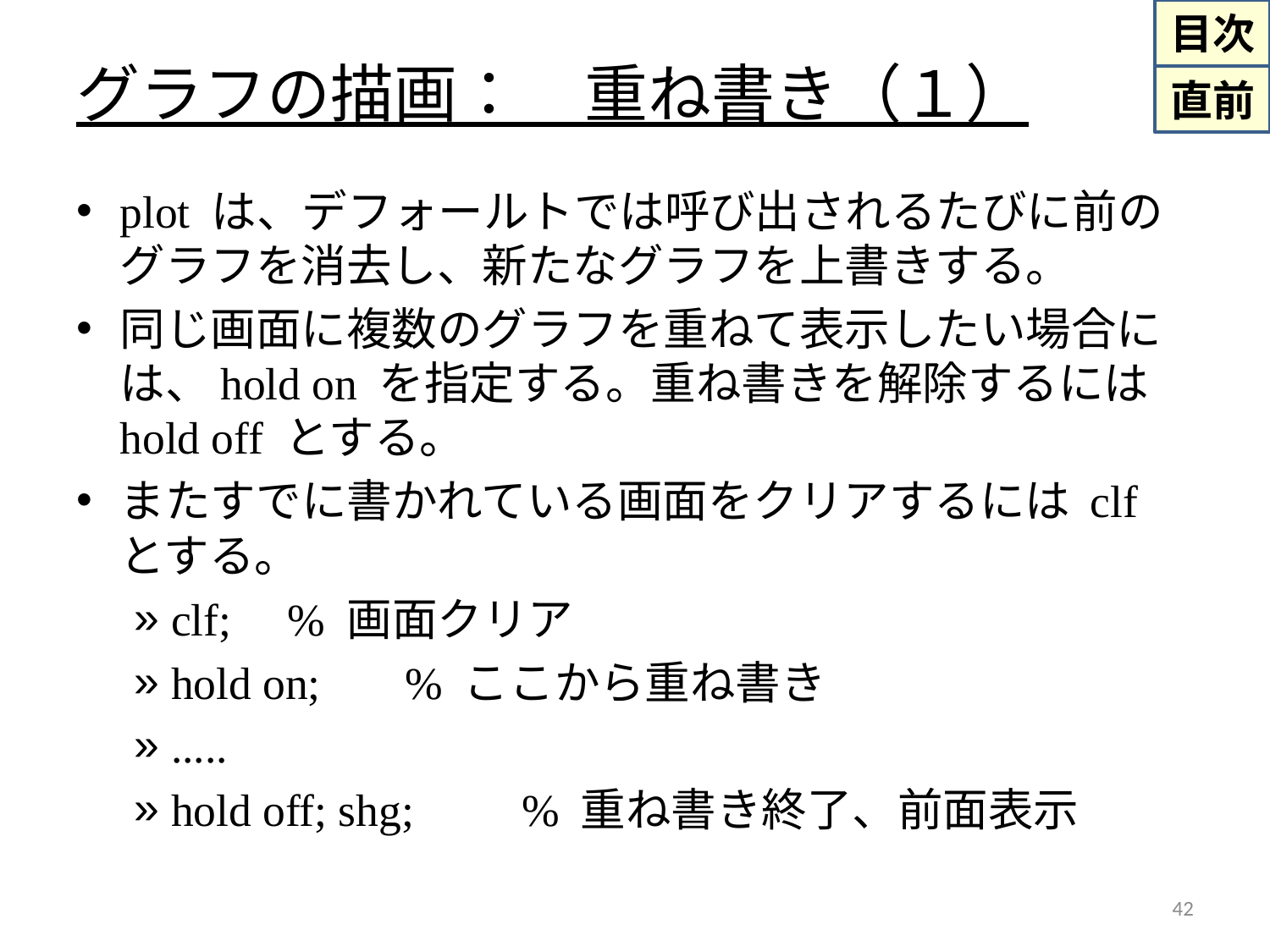

# グラフの描画：　重ね書き（１）
plot は、デフォールトでは呼び出されるたびに前のグラフを消去し、新たなグラフを上書きする。
同じ画面に複数のグラフを重ねて表示したい場合には、hold on を指定する。重ね書きを解除するには hold off とする。
またすでに書かれている画面をクリアするには clf とする。
clf;		% 画面クリア
hold on;	% ここから重ね書き
.....
hold off; shg;	% 重ね書き終了、前面表示
42